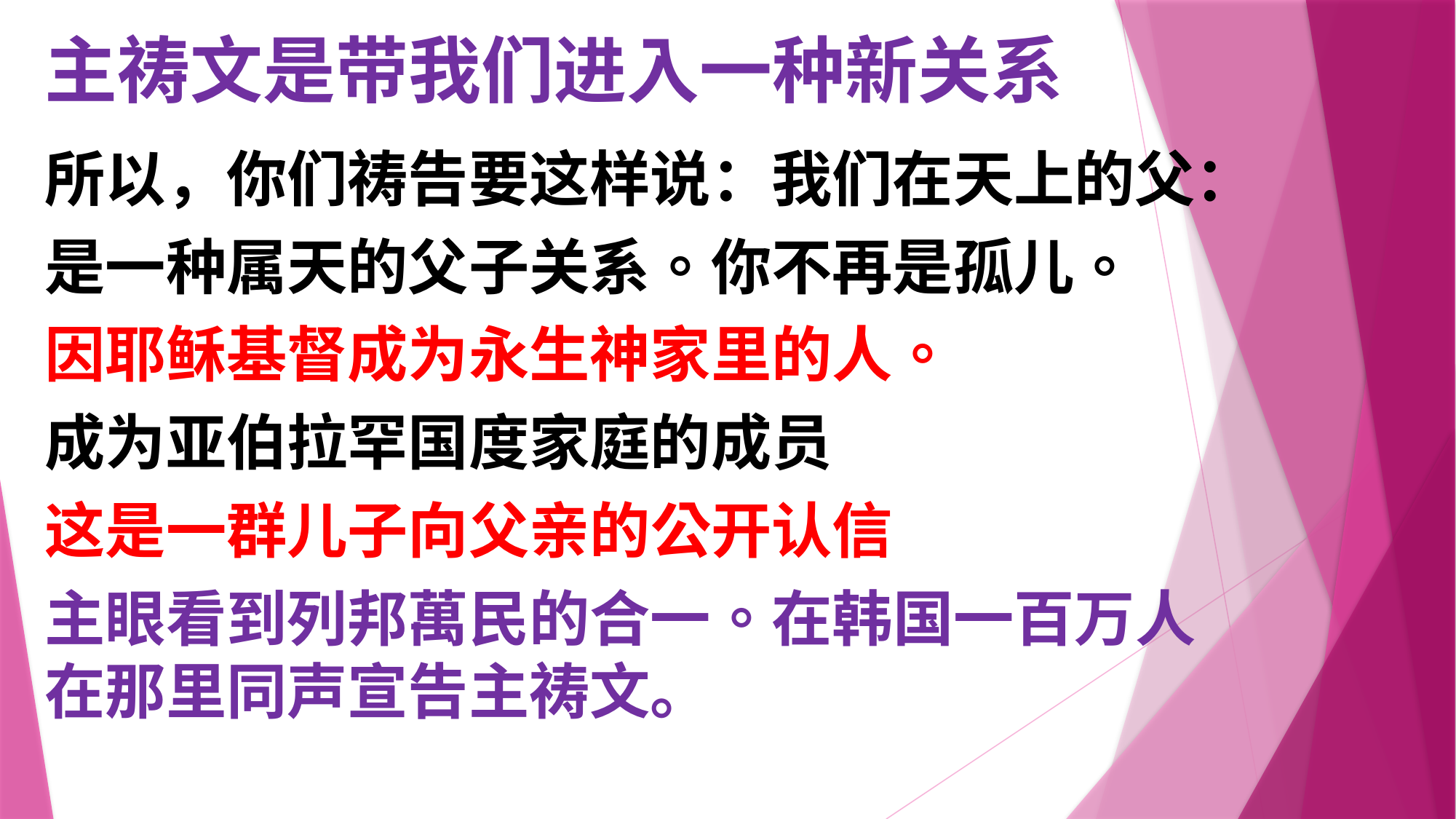

# 主祷文是带我们进入一种新关系
所以，你们祷告要这样说：我们在天上的父：
是一种属天的父子关系。你不再是孤儿。
因耶稣基督成为永生神家里的人。
成为亚伯拉罕国度家庭的成员
这是一群儿子向父亲的公开认信
主眼看到列邦萬民的合一。在韩国一百万人在那里同声宣告主祷文。